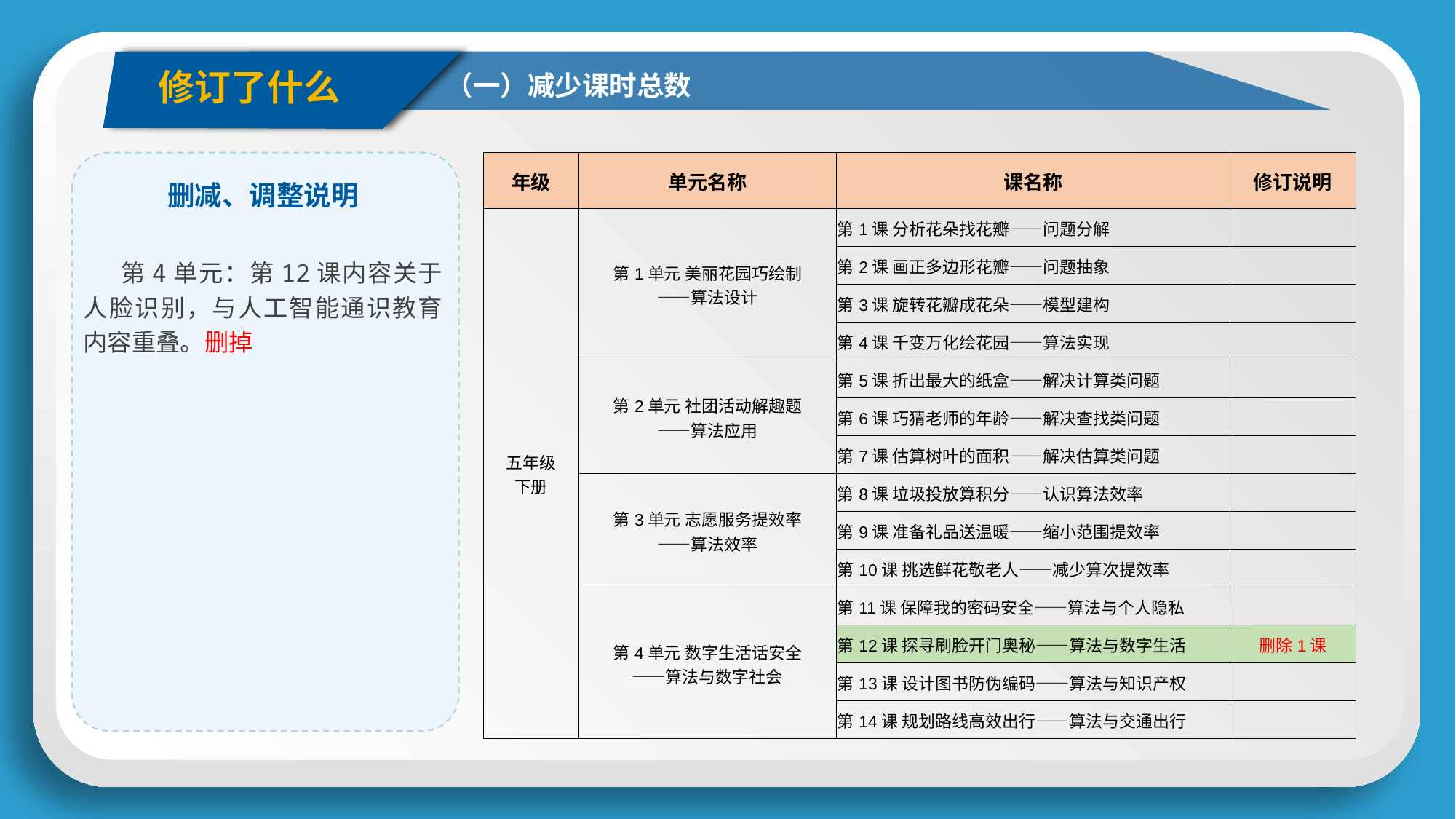

修订了什么
（一）减少课时总数

| 年级 | 单元名称 | 课名称 | 修订说明 |
| --- | --- | --- | --- |
| 五年级 下册 | 第1单元 美丽花园巧绘制 ——算法设计 | 第1课 分析花朵找花瓣——问题分解 |  |
|  |  | 第2课 画正多边形花瓣——问题抽象 |  |
|  |  | 第3课 旋转花瓣成花朵——模型建构 |  |
|  |  | 第4课 千变万化绘花园——算法实现 |  |
|  | 第2单元 社团活动解趣题 ——算法应用 | 第5课 折出最大的纸盒——解决计算类问题 |  |
|  |  | 第6课 巧猜老师的年龄——解决查找类问题 |  |
|  |  | 第7课 估算树叶的面积——解决估算类问题 |  |
|  | 第3单元 志愿服务提效率 ——算法效率 | 第8课 垃圾投放算积分——认识算法效率 |  |
|  |  | 第9课 准备礼品送温暖——缩小范围提效率 |  |
|  |  | 第10课 挑选鲜花敬老人——减少算次提效率 |  |
|  | 第4单元 数字生活话安全 ——算法与数字社会 | 第11课 保障我的密码安全——算法与个人隐私 |  |
|  |  | 第12课 探寻刷脸开门奥秘——算法与数字生活 | 删除1课 |
|  |  | 第13课 设计图书防伪编码——算法与知识产权 |  |
|  |  | 第14课 规划路线高效出行——算法与交通出行 |  |
删减、调整说明

    第4单元：第12课内容关于人脸识别，与人工智能通识教育内容重叠。删掉